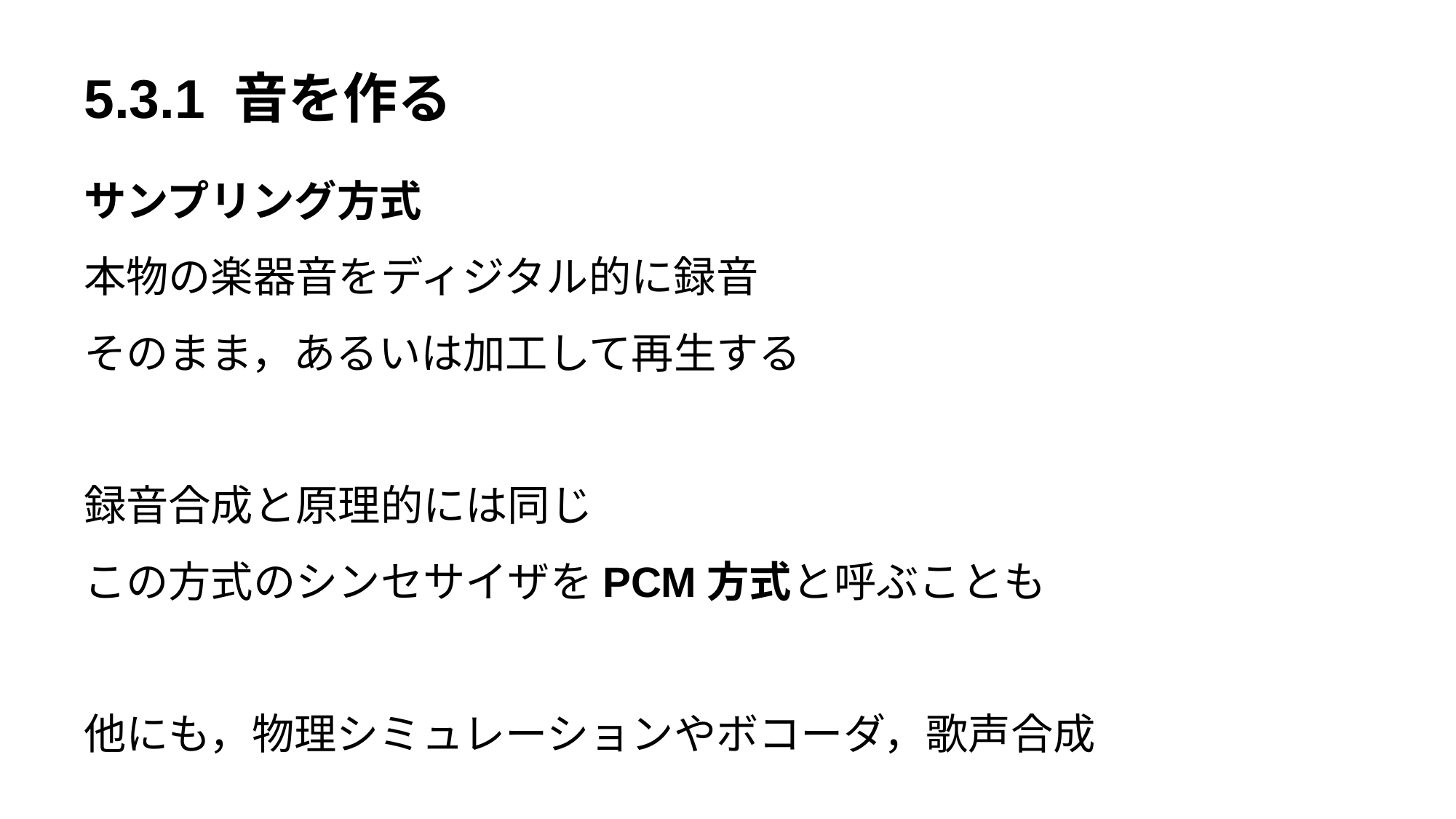

# 5.3.1 音を作る
サンプリング方式
本物の楽器音をディジタル的に録音
そのまま，あるいは加工して再生する

録音合成と原理的には同じ
この方式のシンセサイザをPCM方式と呼ぶことも

他にも，物理シミュレーションやボコーダ，歌声合成